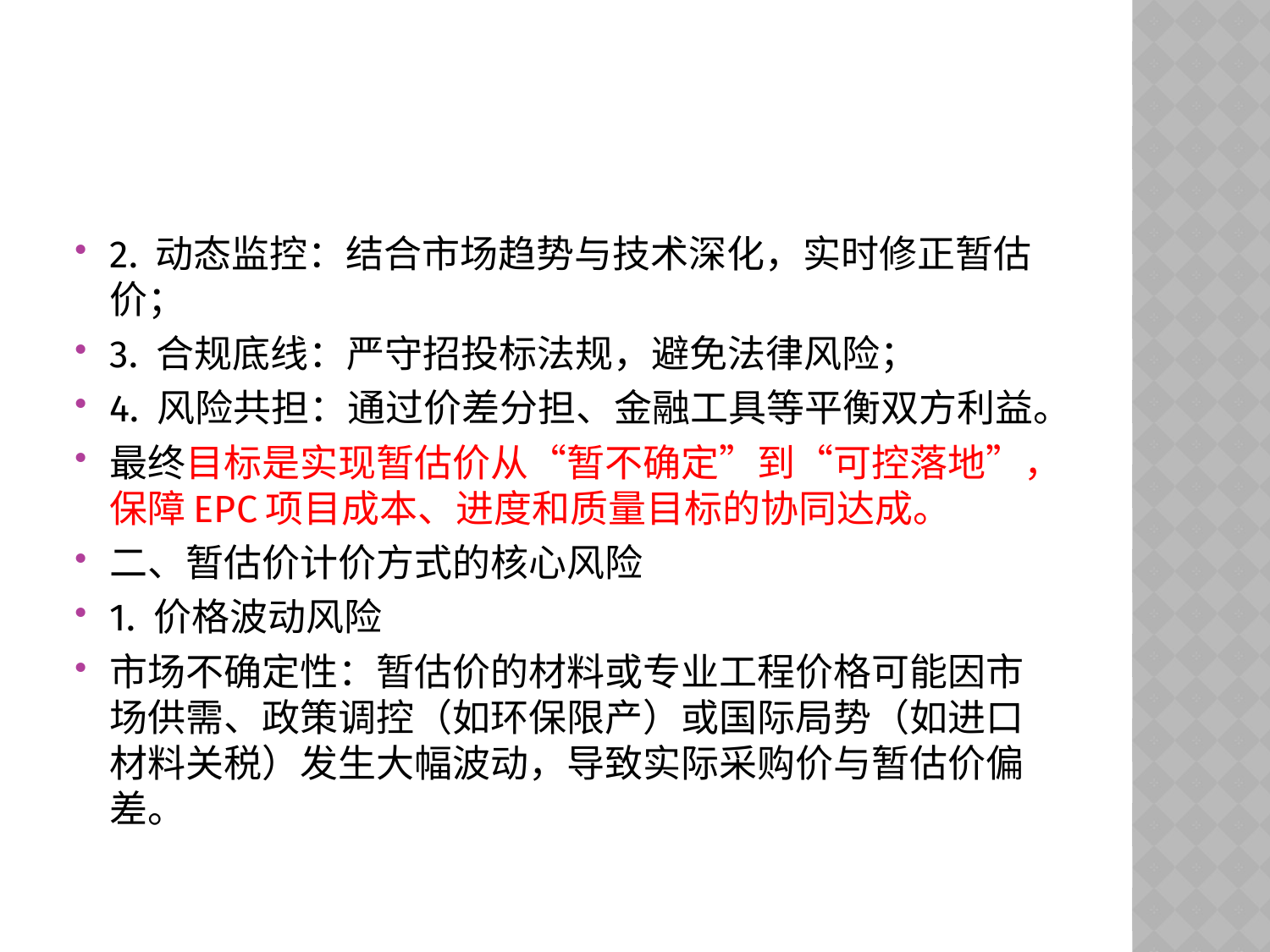

#
2. 动态监控：结合市场趋势与技术深化，实时修正暂估价；
3. 合规底线：严守招投标法规，避免法律风险；
4. 风险共担：通过价差分担、金融工具等平衡双方利益。
最终目标是实现暂估价从“暂不确定”到“可控落地”，保障EPC项目成本、进度和质量目标的协同达成。
二、暂估价计价方式的核心风险
1. 价格波动风险
市场不确定性：暂估价的材料或专业工程价格可能因市场供需、政策调控（如环保限产）或国际局势（如进口材料关税）发生大幅波动，导致实际采购价与暂估价偏差。